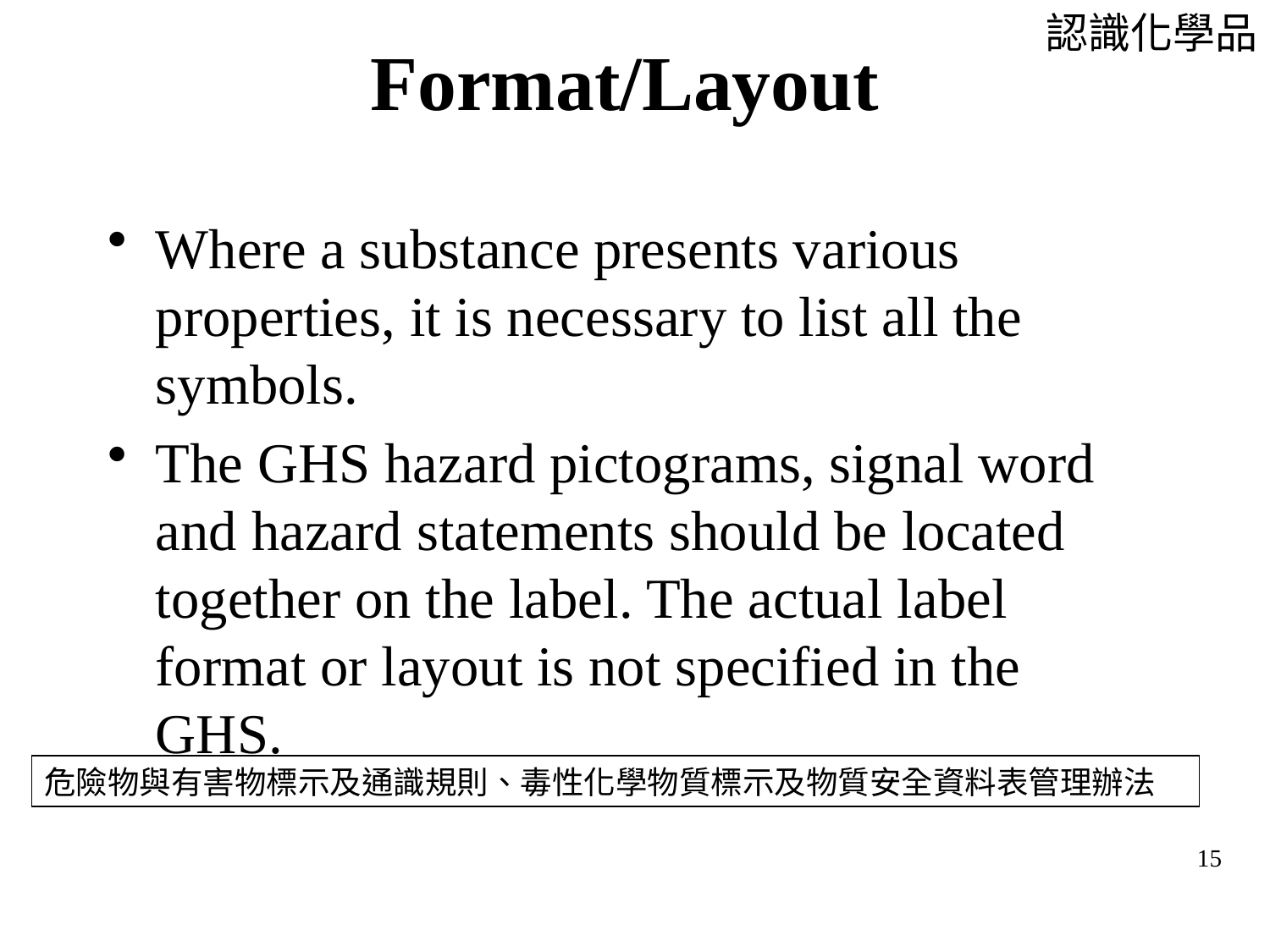

# Format/Layout
認識化學品
Where a substance presents various properties, it is necessary to list all the symbols.
The GHS hazard pictograms, signal word and hazard statements should be located together on the label. The actual label format or layout is not specified in the GHS.
危險物與有害物標示及通識規則、毒性化學物質標示及物質安全資料表管理辦法
15